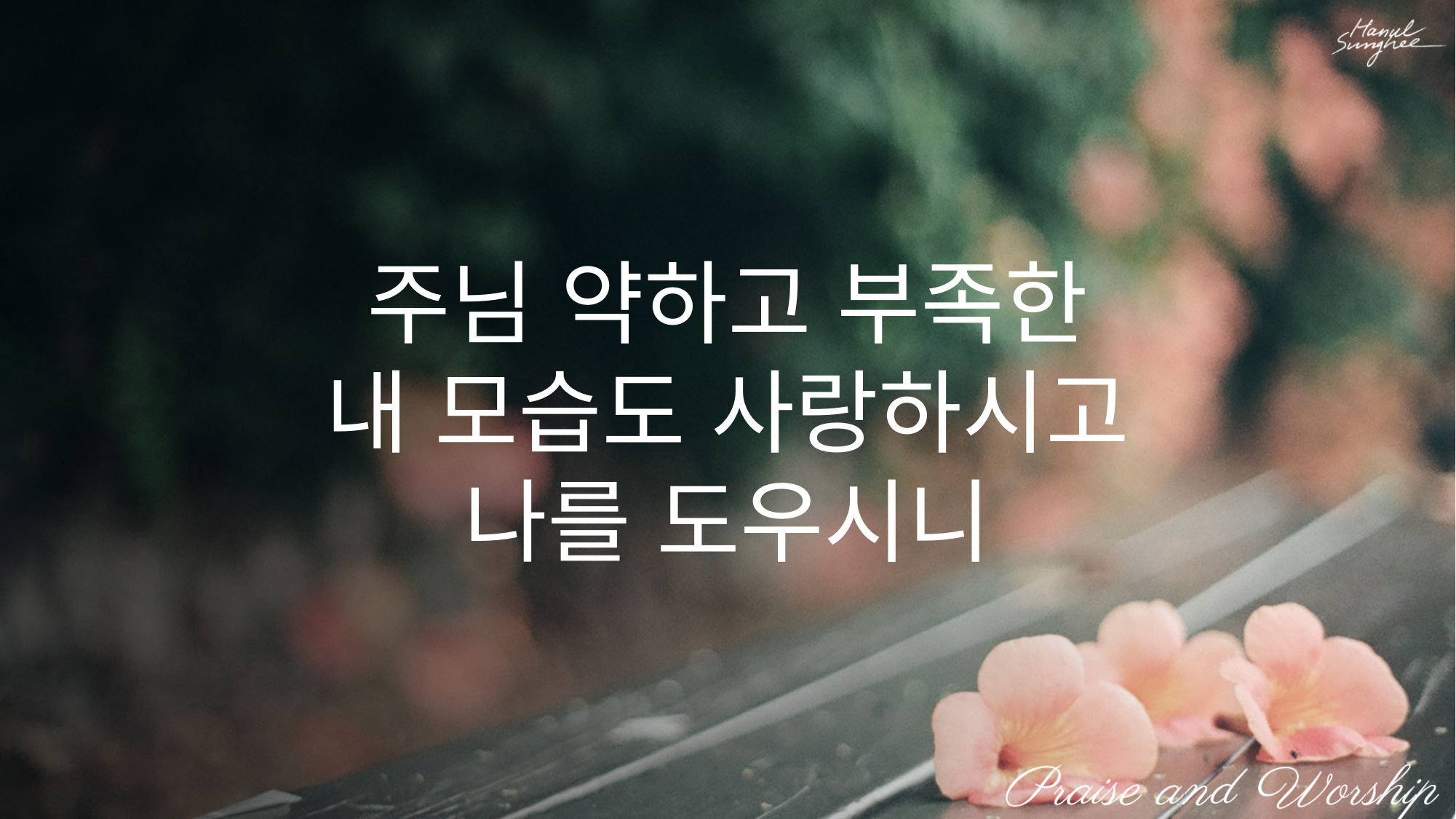

주님 약하고 부족한
내 모습도 사랑하시고
나를 도우시니